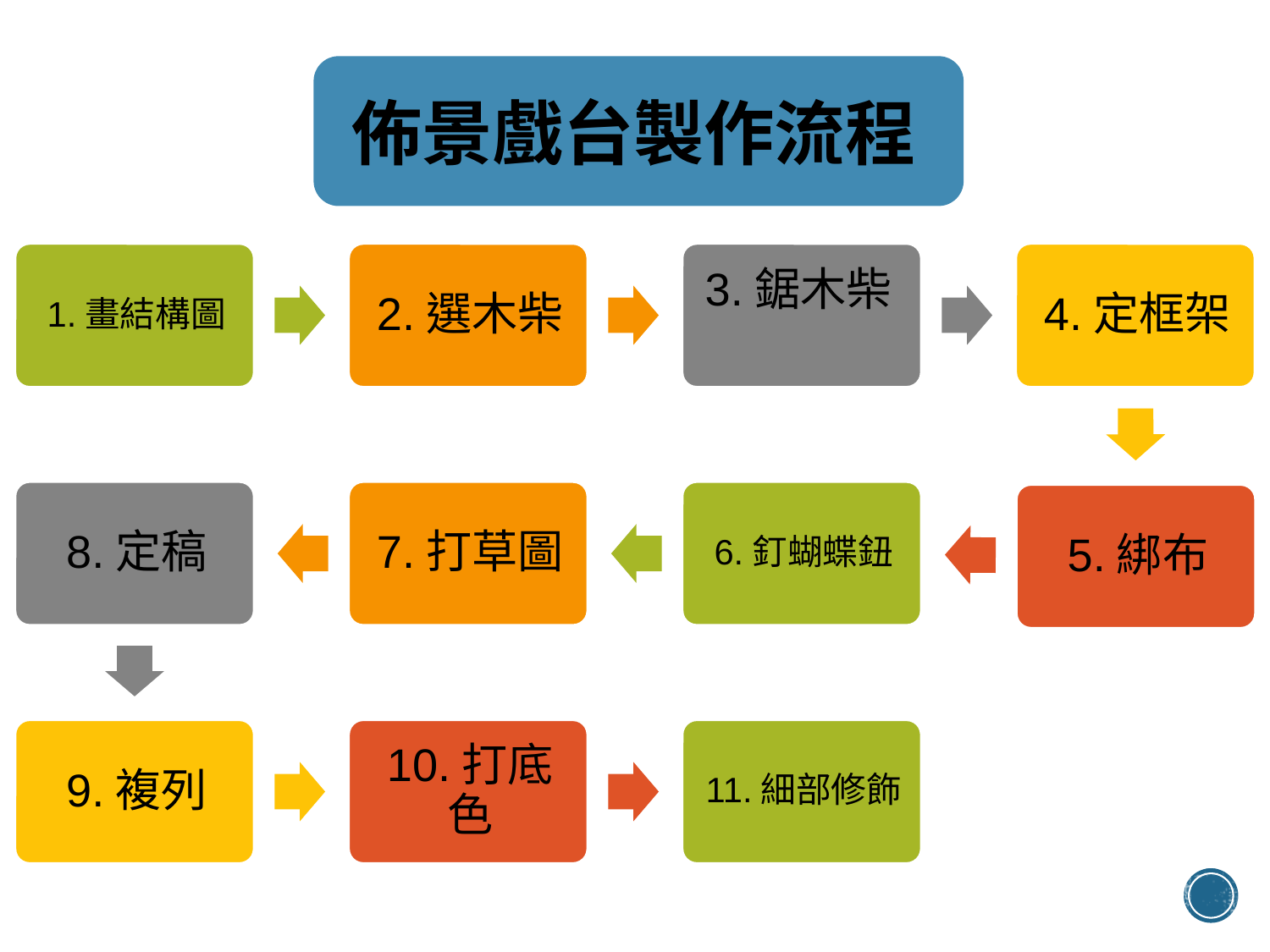

# 佈景戲台製作流程
1.畫結構圖

2.選木柴

3.鋸木柴

4.定框架

5.綁布

6.釘蝴蝶鈕

7.打草圖

8.定稿

9.複列

10.打底色

11.細部修飾